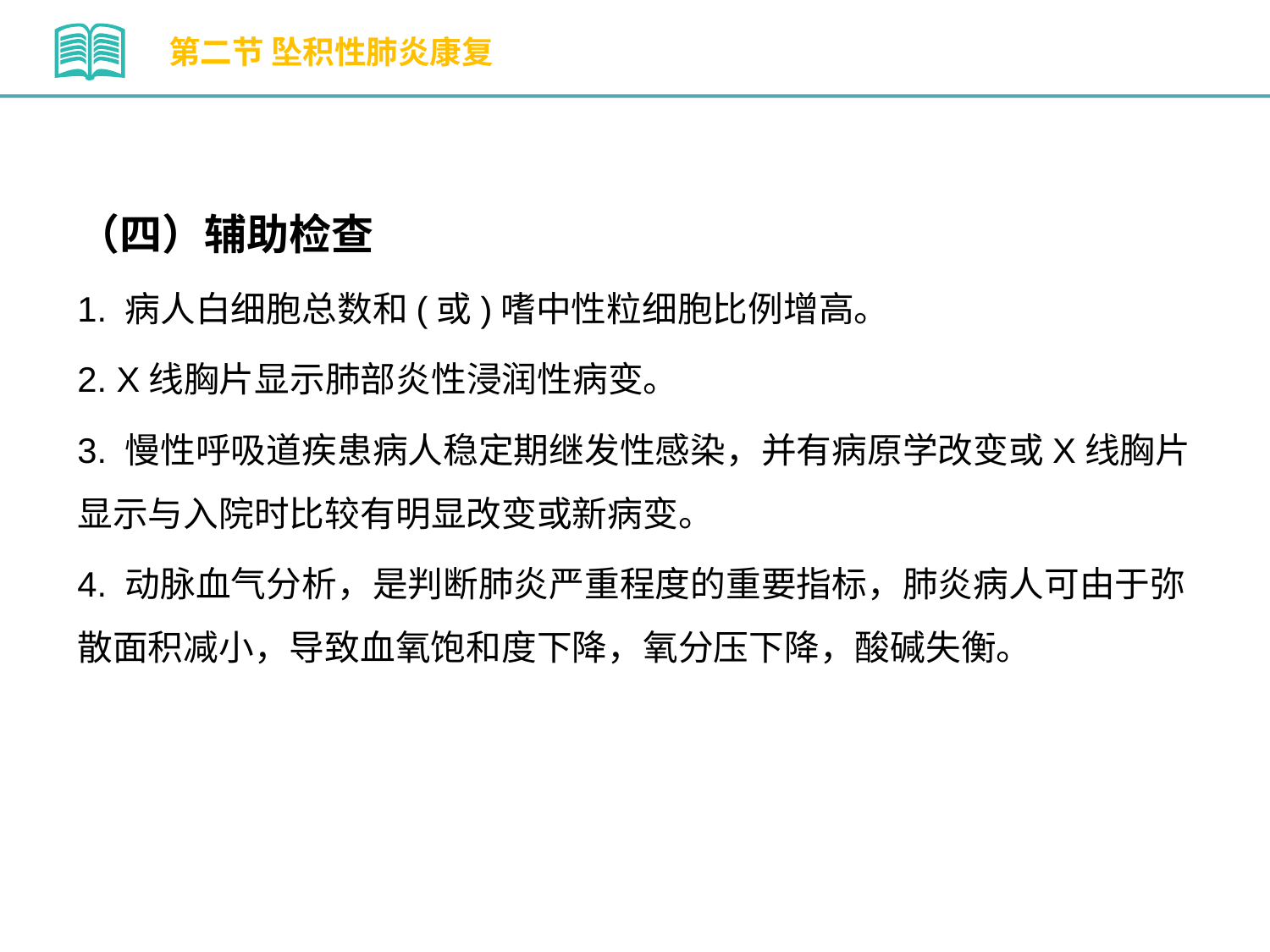

第二节 坠积性肺炎康复
（四）辅助检查
1. 病人白细胞总数和(或)嗜中性粒细胞比例增高。
2. X线胸片显示肺部炎性浸润性病变。
3. 慢性呼吸道疾患病人稳定期继发性感染，并有病原学改变或X线胸片显示与入院时比较有明显改变或新病变。
4. 动脉血气分析，是判断肺炎严重程度的重要指标，肺炎病人可由于弥散面积减小，导致血氧饱和度下降，氧分压下降，酸碱失衡。